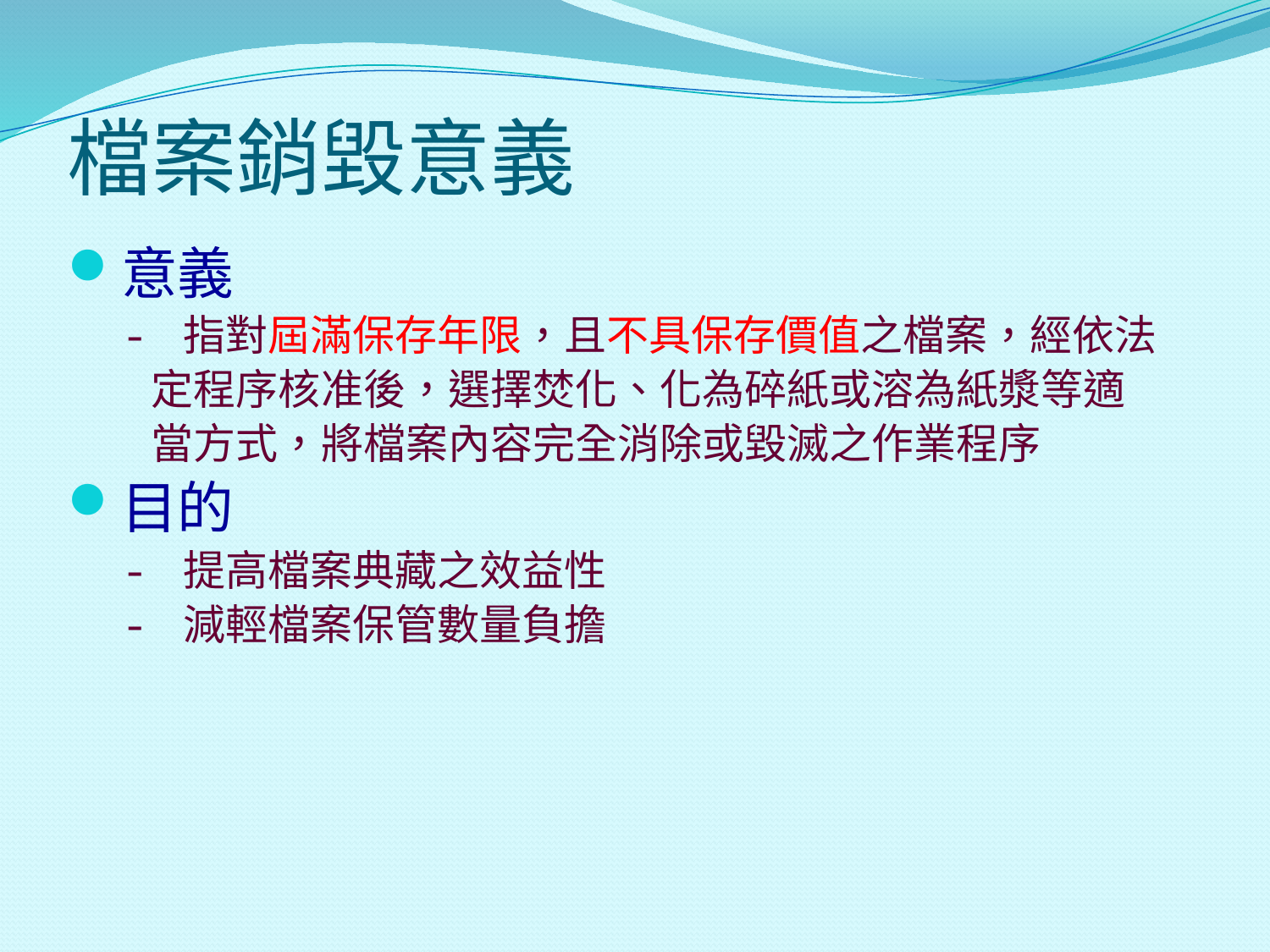

檔案銷毀意義
意義
- 指對屆滿保存年限，且不具保存價值之檔案，經依法
  定程序核准後，選擇焚化、化為碎紙或溶為紙漿等適
  當方式，將檔案內容完全消除或毀滅之作業程序
目的
- 提高檔案典藏之效益性
- 減輕檔案保管數量負擔